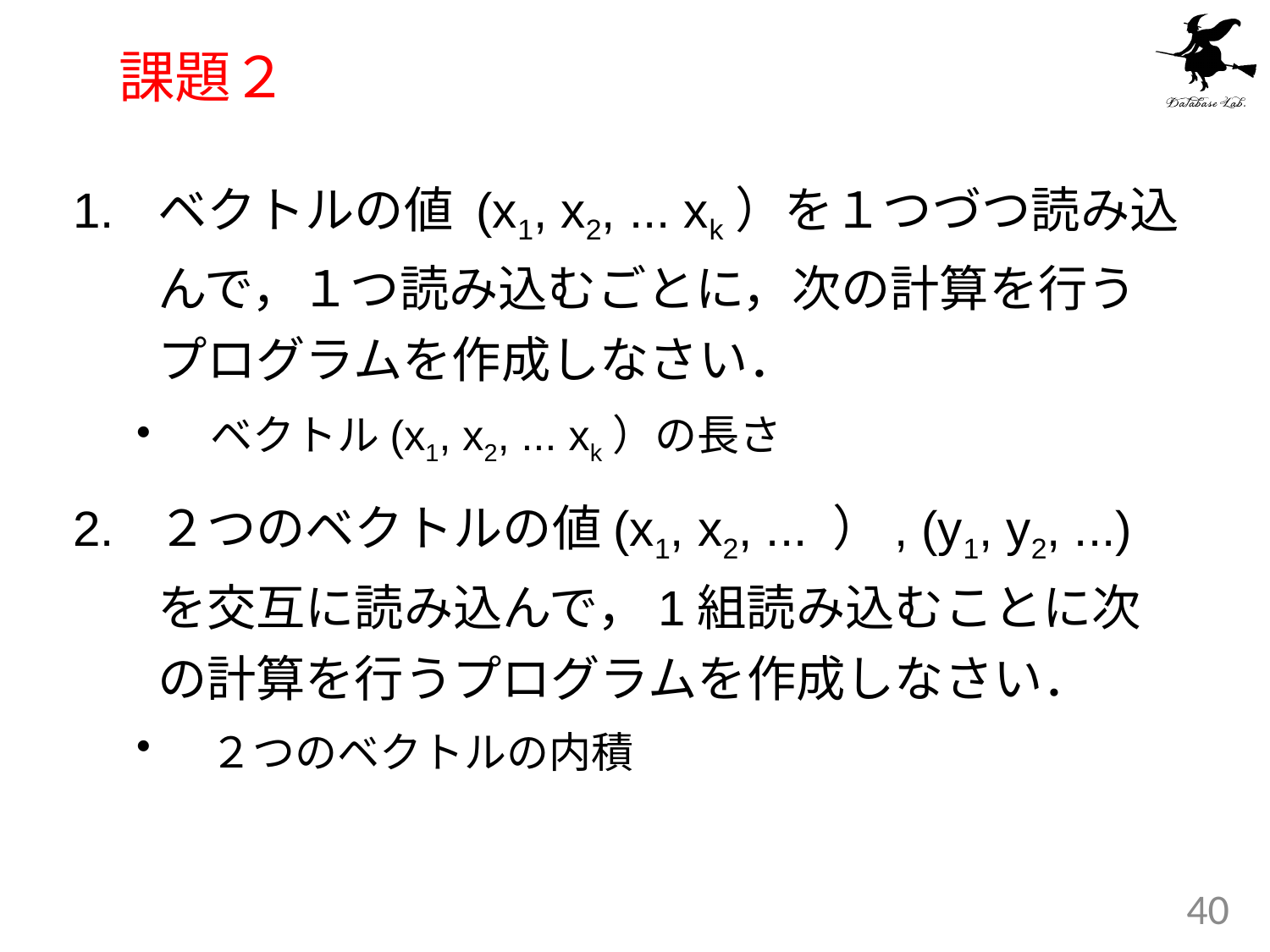

# 課題２
ベクトルの値 (x1, x2, ... xk）を１つづつ読み込んで，１つ読み込むごとに，次の計算を行うプログラムを作成しなさい．
ベクトル(x1, x2, ... xk）の長さ
２つのベクトルの値(x1, x2, ... ）, (y1, y2, ...)を交互に読み込んで，1組読み込むことに次の計算を行うプログラムを作成しなさい．
２つのベクトルの内積

40